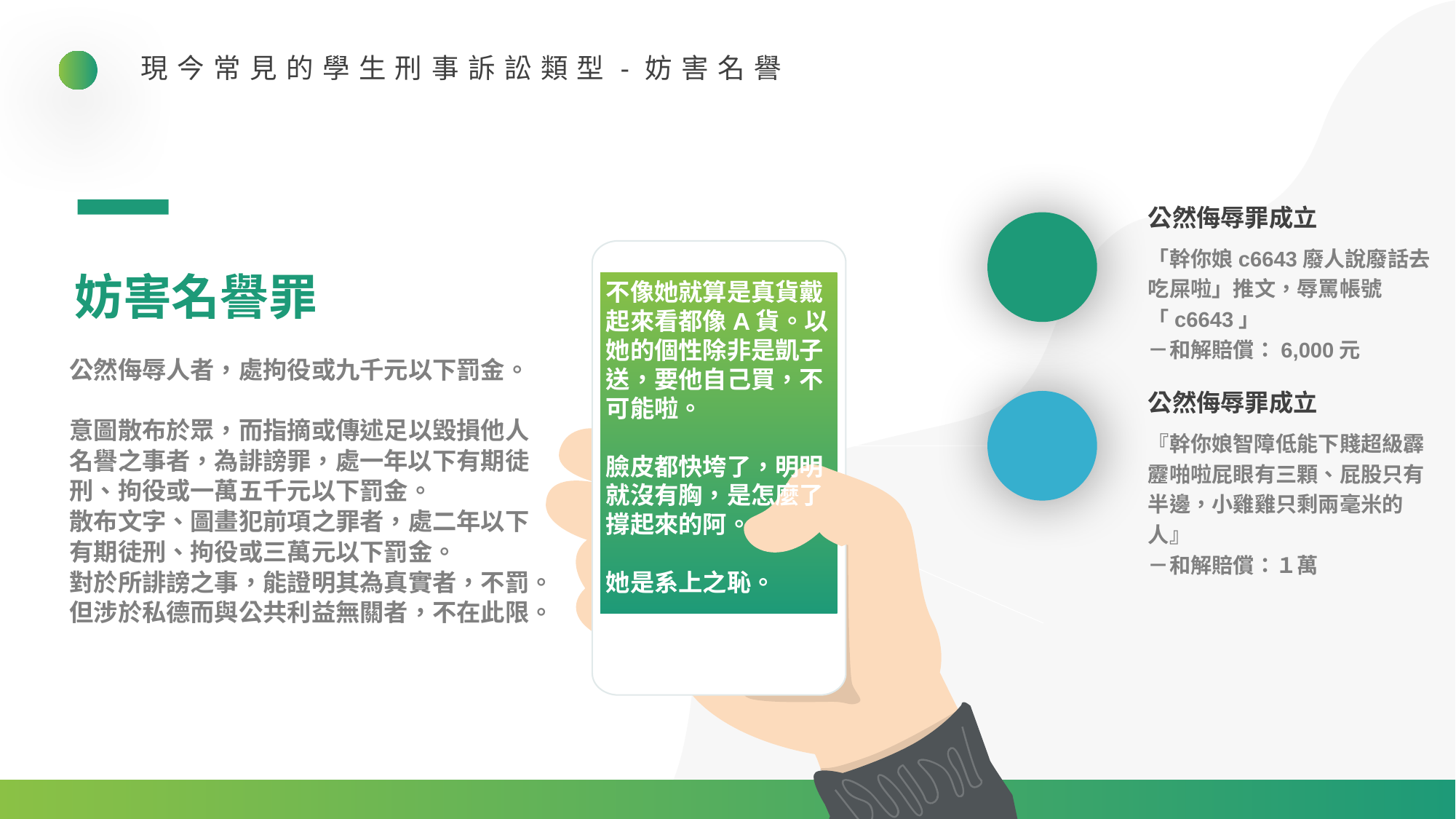

現今常見的學生刑事訴訟類型-妨害名譽

公然侮辱罪成立

「幹你娘c6643廢人說廢話去吃屎啦」推文，辱罵帳號「c6643」
－和解賠償：6,000元

妨害名譽罪
不像她就算是真貨戴起來看都像A貨。以她的個性除非是凱子送，要他自己買，不可能啦。

臉皮都快垮了，明明就沒有胸，是怎麼了撐起來的阿。

她是系上之恥。
公然侮辱人者，處拘役或九千元以下罰金。

意圖散布於眾，而指摘或傳述足以毀損他人名譽之事者，為誹謗罪，處一年以下有期徒刑、拘役或一萬五千元以下罰金。
散布文字、圖畫犯前項之罪者，處二年以下有期徒刑、拘役或三萬元以下罰金。
對於所誹謗之事，能證明其為真實者，不罰。但涉於私德而與公共利益無關者，不在此限。
公然侮辱罪成立

『幹你娘智障低能下賤超級霹靂啪啦屁眼有三顆、屁股只有半邊，小雞雞只剩兩毫米的人』
－和解賠償：１萬